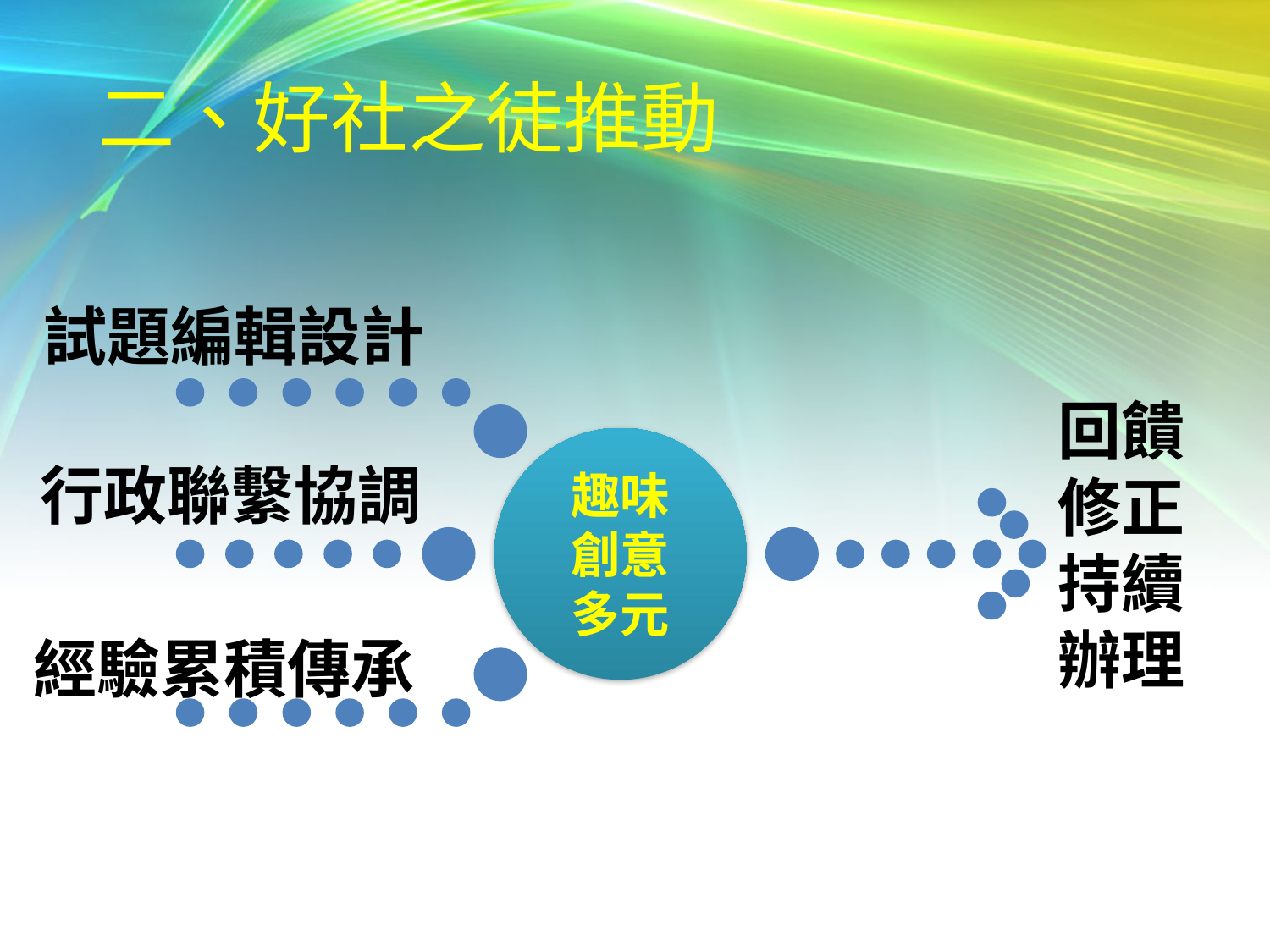

# 二、好社之徒推動
趣味
創意
多元
試題編輯設計
行政聯繫協調
經驗累積傳承
回饋
修正
持續
辦理